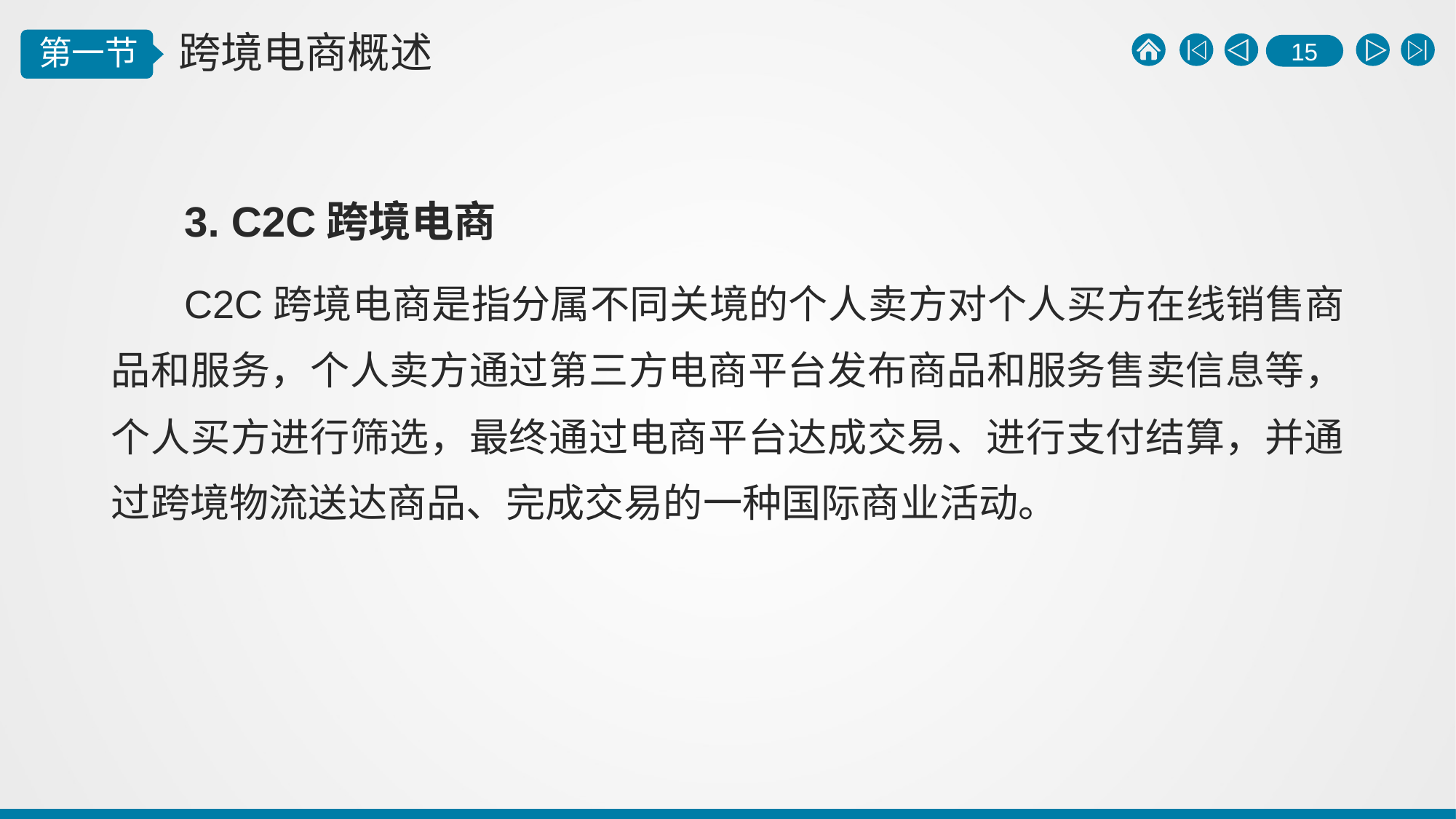

3. C2C跨境电商
C2C跨境电商是指分属不同关境的个人卖方对个人买方在线销售商品和服务，个人卖方通过第三方电商平台发布商品和服务售卖信息等，个人买方进行筛选，最终通过电商平台达成交易、进行支付结算，并通过跨境物流送达商品、完成交易的一种国际商业活动。